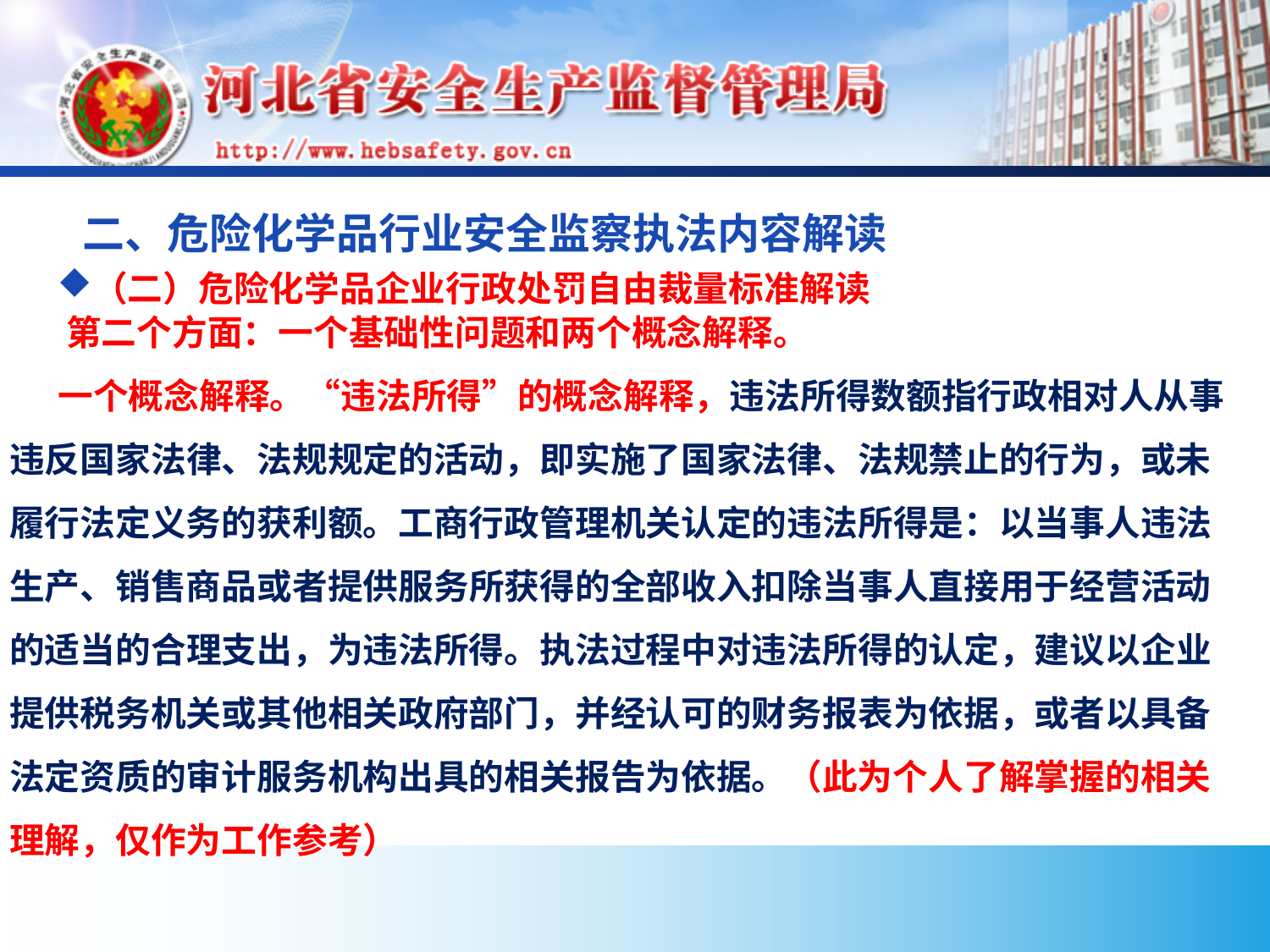

# 二、危险化学品行业安全监察执法内容解读
（二）危险化学品企业行政处罚自由裁量标准解读
      第二个方面：一个基础性问题和两个概念解释。
     一个概念解释。“违法所得”的概念解释，违法所得数额指行政相对人从事违反国家法律、法规规定的活动，即实施了国家法律、法规禁止的行为，或未履行法定义务的获利额。工商行政管理机关认定的违法所得是：以当事人违法生产、销售商品或者提供服务所获得的全部收入扣除当事人直接用于经营活动的适当的合理支出，为违法所得。执法过程中对违法所得的认定，建议以企业提供税务机关或其他相关政府部门，并经认可的财务报表为依据，或者以具备法定资质的审计服务机构出具的相关报告为依据。（此为个人了解掌握的相关理解，仅作为工作参考）